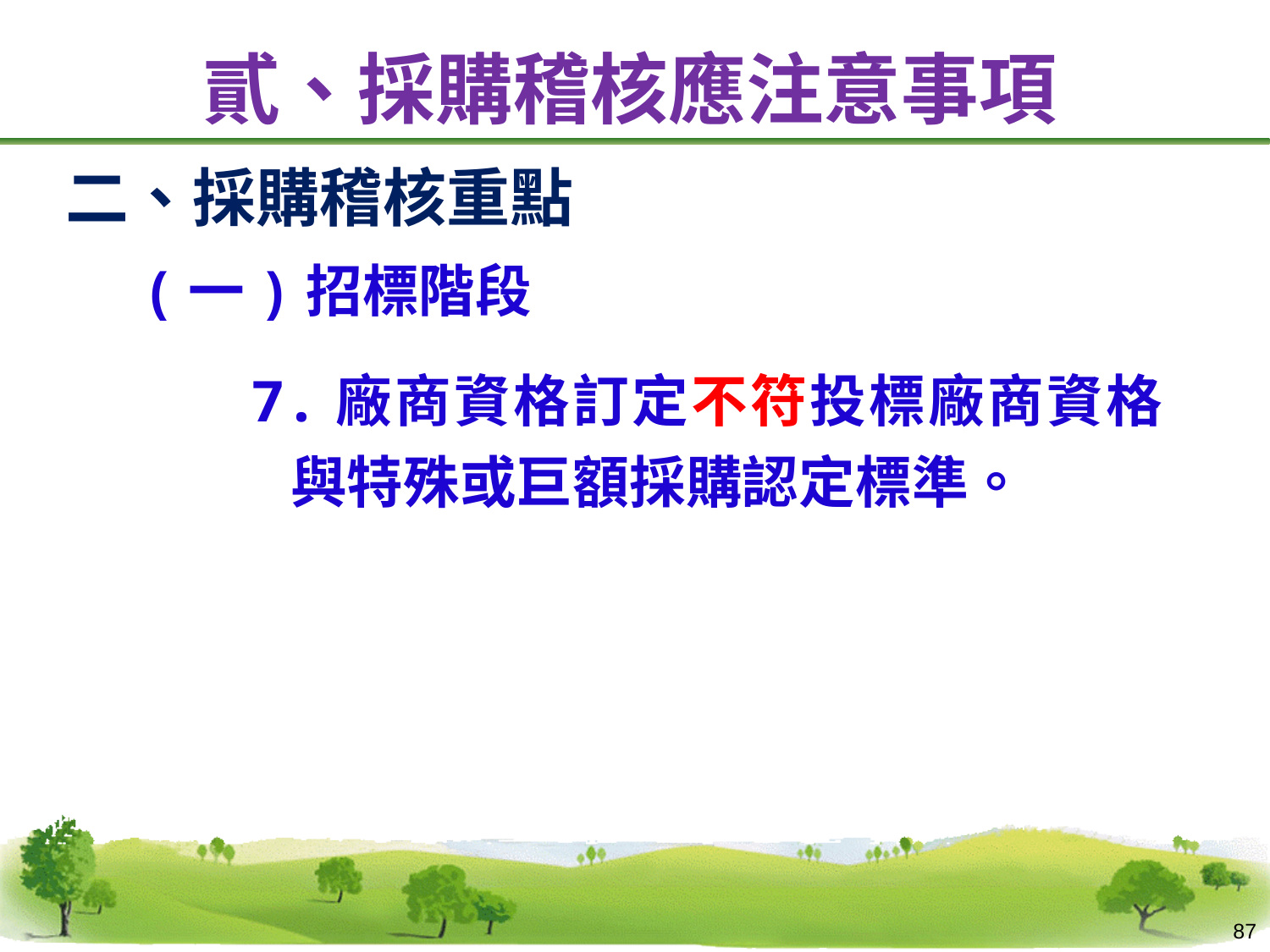

# 貳、採購稽核應注意事項
二、採購稽核重點
(一)招標階段
   7.廠商資格訂定不符投標廠商資格與特殊或巨額採購認定標準。

87